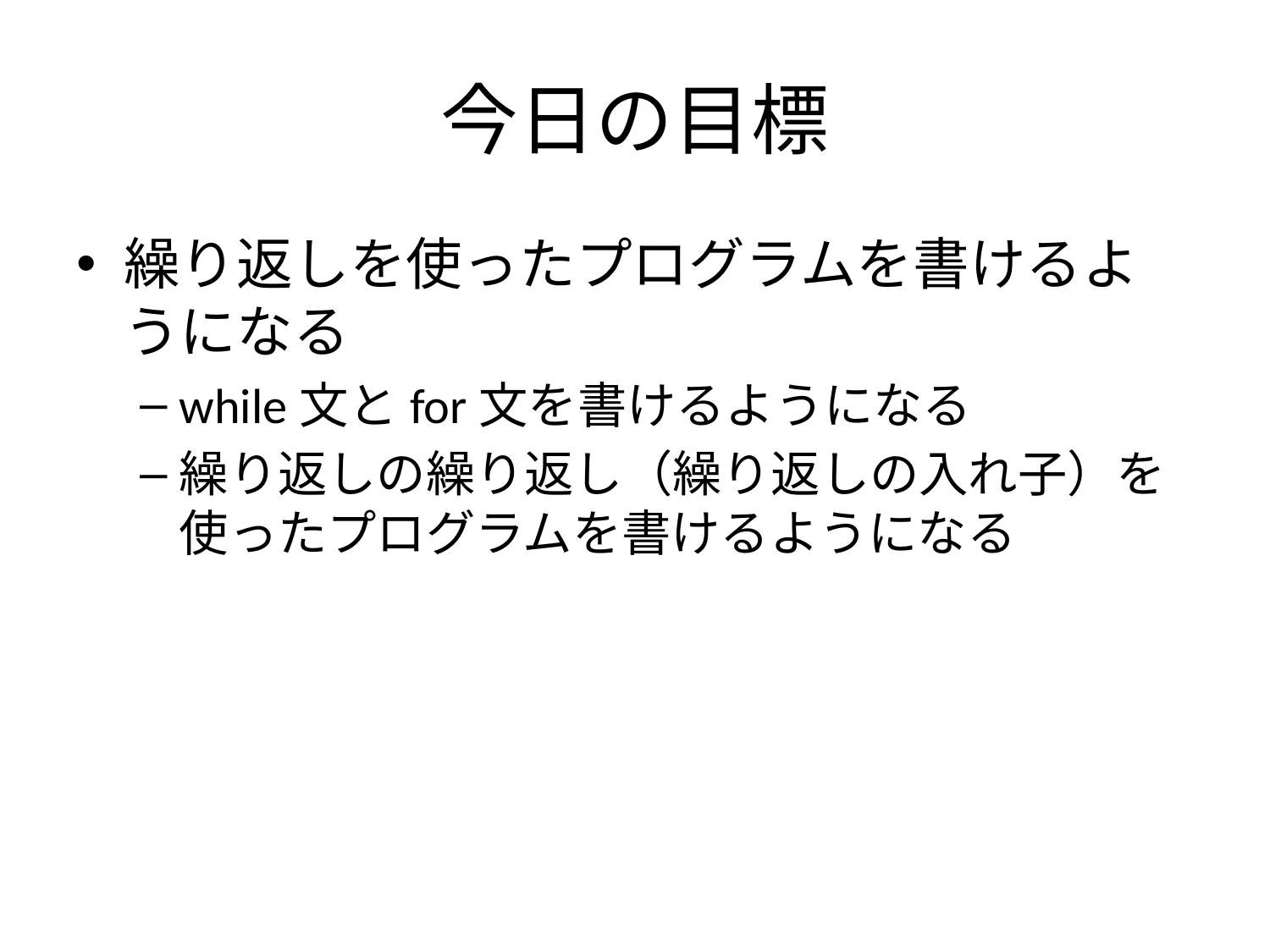

# 今日の目標
繰り返しを使ったプログラムを書けるようになる
while文とfor文を書けるようになる
繰り返しの繰り返し（繰り返しの入れ子）を使ったプログラムを書けるようになる